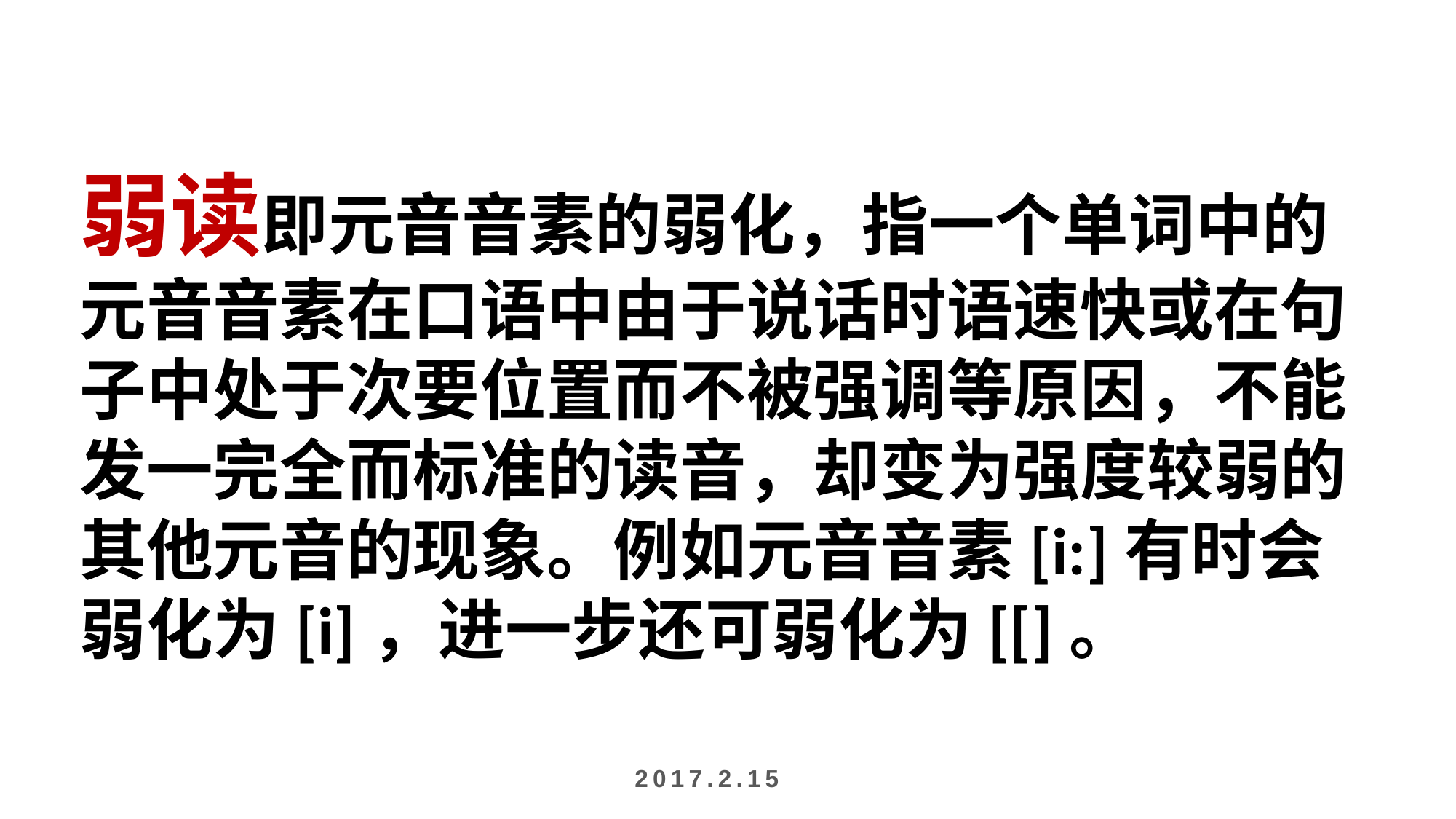

弱读即元音音素的弱化，指一个单词中的元音音素在口语中由于说话时语速快或在句子中处于次要位置而不被强调等原因，不能发一完全而标准的读音，却变为强度较弱的其他元音的现象。例如元音音素[i:]有时会弱化为[i]，进一步还可弱化为[[]。
2017.2.15